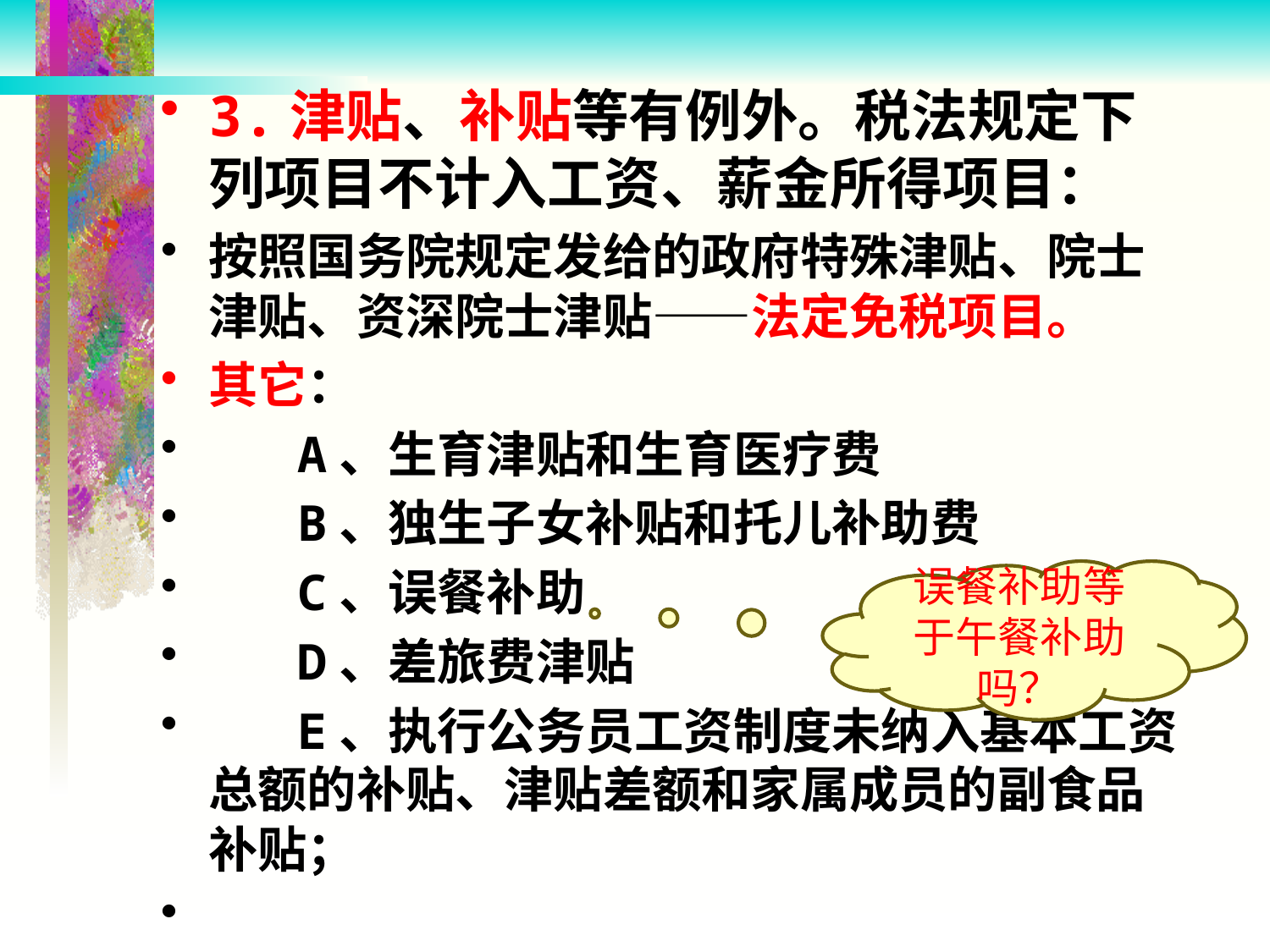

3.津贴、补贴等有例外。税法规定下列项目不计入工资、薪金所得项目：
按照国务院规定发给的政府特殊津贴、院士津贴、资深院士津贴——法定免税项目。
其它：
   A、生育津贴和生育医疗费
   B、独生子女补贴和托儿补助费
   C、误餐补助
   D、差旅费津贴
   E、执行公务员工资制度未纳入基本工资总额的补贴、津贴差额和家属成员的副食品补贴；

误餐补助等于午餐补助吗？